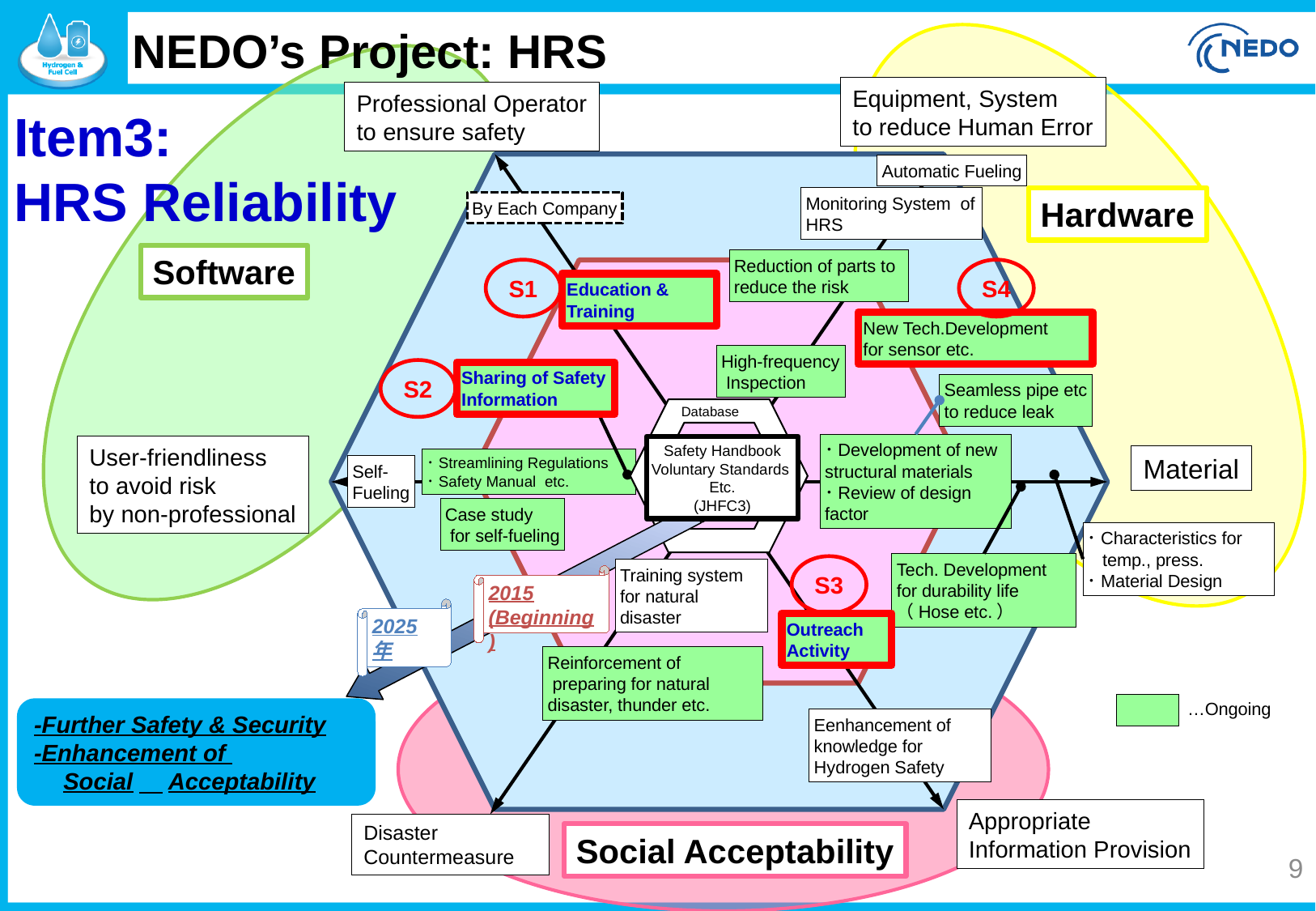

NEDO’s Project: HRS
Equipment, System
to reduce Human Error
Professional Operator
to ensure safety
Item3:
HRS Reliability

Automatic Fueling
Monitoring System  of HRS
Hardware
By Each Company
Software
Reduction of parts to reduce the risk
S1
S4
さい
Education & Training
New Tech.Development
for sensor etc.
High-frequency
 Inspection
S2
Sharing of Safety Information
Seamless pipe etc
to reduce leak
Database

･Development of new structural materials
･Review of design factor
User-friendliness
to avoid risk
by non-professional
Safety Handbook
Voluntary Standards
Etc.
(JHFC3)

Material
･Streamlining Regulations
･Safety Manual  etc.
Self-
Fueling
Case study
 for self-fueling
･Characteristics for
   temp., press.
･Material Design
Tech. Development
for durability life
（Hose etc.）
S3
Training system
for natural disaster
2015
(Beginning)

2025年

Outreach Activity
Reinforcement of
 preparing for natural disaster, thunder etc.
…Ongoing

-Further Safety & Security
-Enhancement of
　Social　Acceptability
Eenhancement of knowledge for Hydrogen Safety
Appropriate
Information Provision
Disaster Countermeasure
Social Acceptability